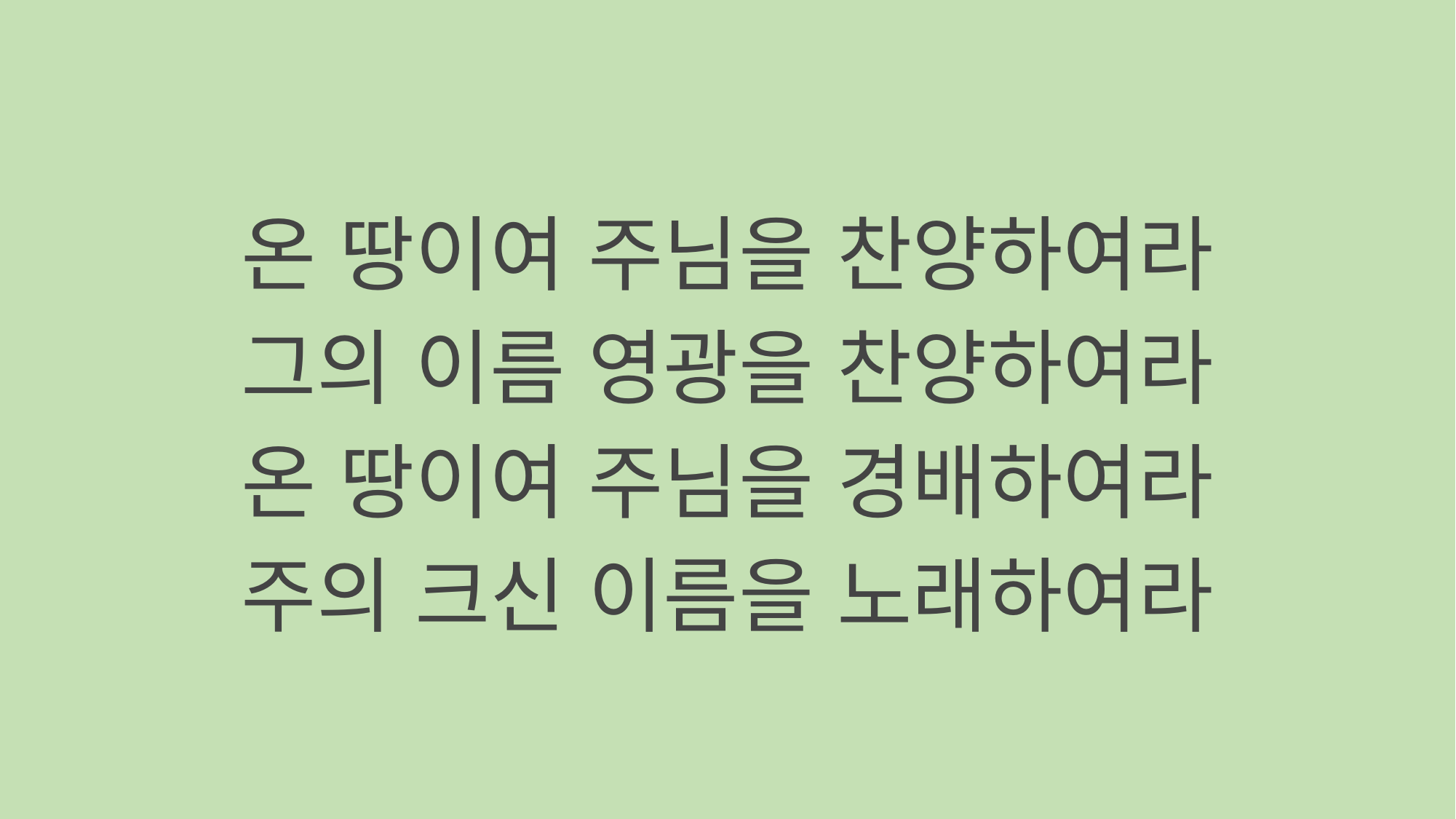

온 땅이여 주님을 찬양하여라
그의 이름 영광을 찬양하여라
온 땅이여 주님을 경배하여라
주의 크신 이름을 노래하여라